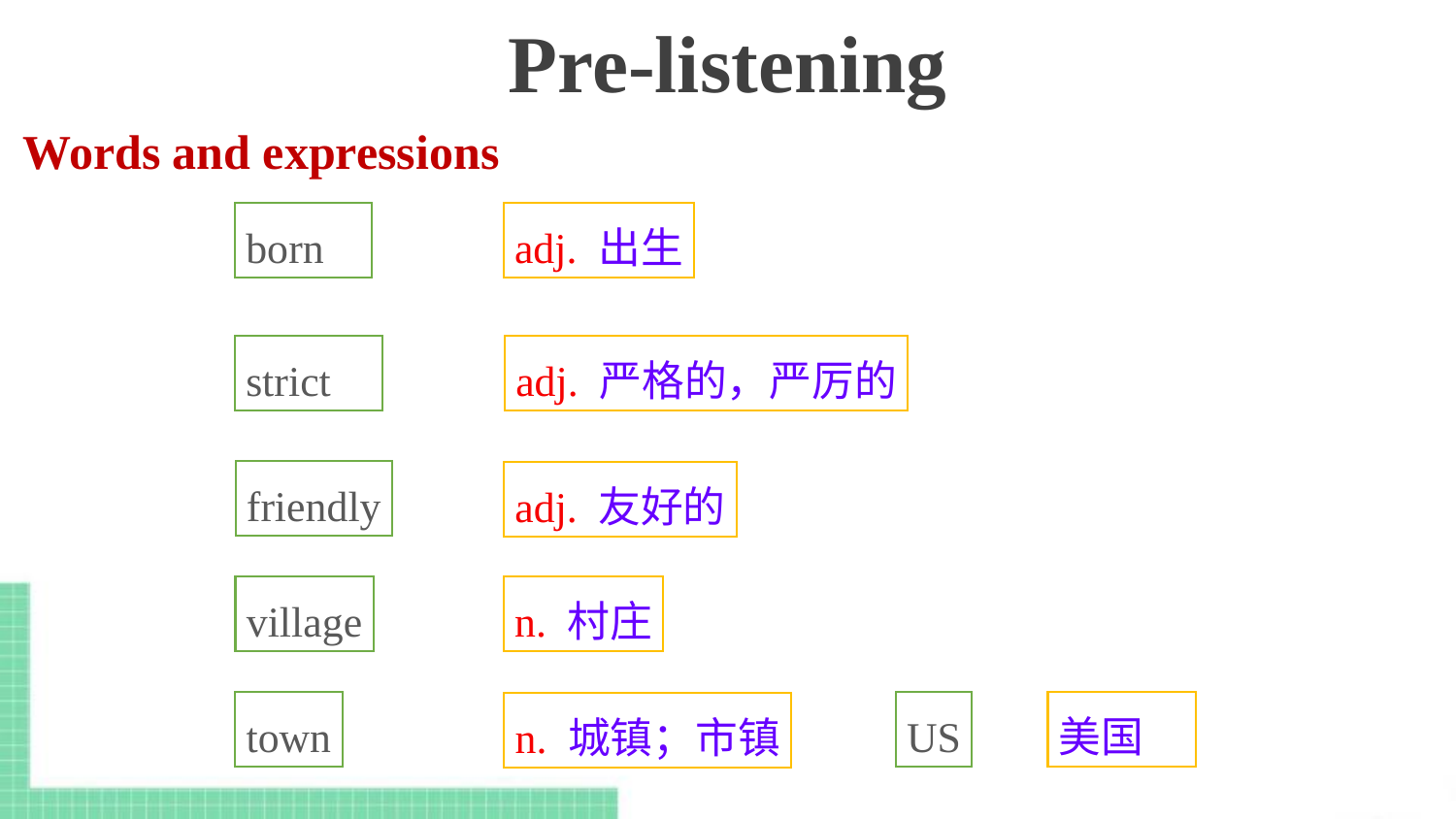

Pre-listening
Words and expressions
adj. 出生
born
adj. 严格的，严厉的
strict
friendly
adj. 友好的
village
n. 村庄
town
US
美国
n. 城镇；市镇